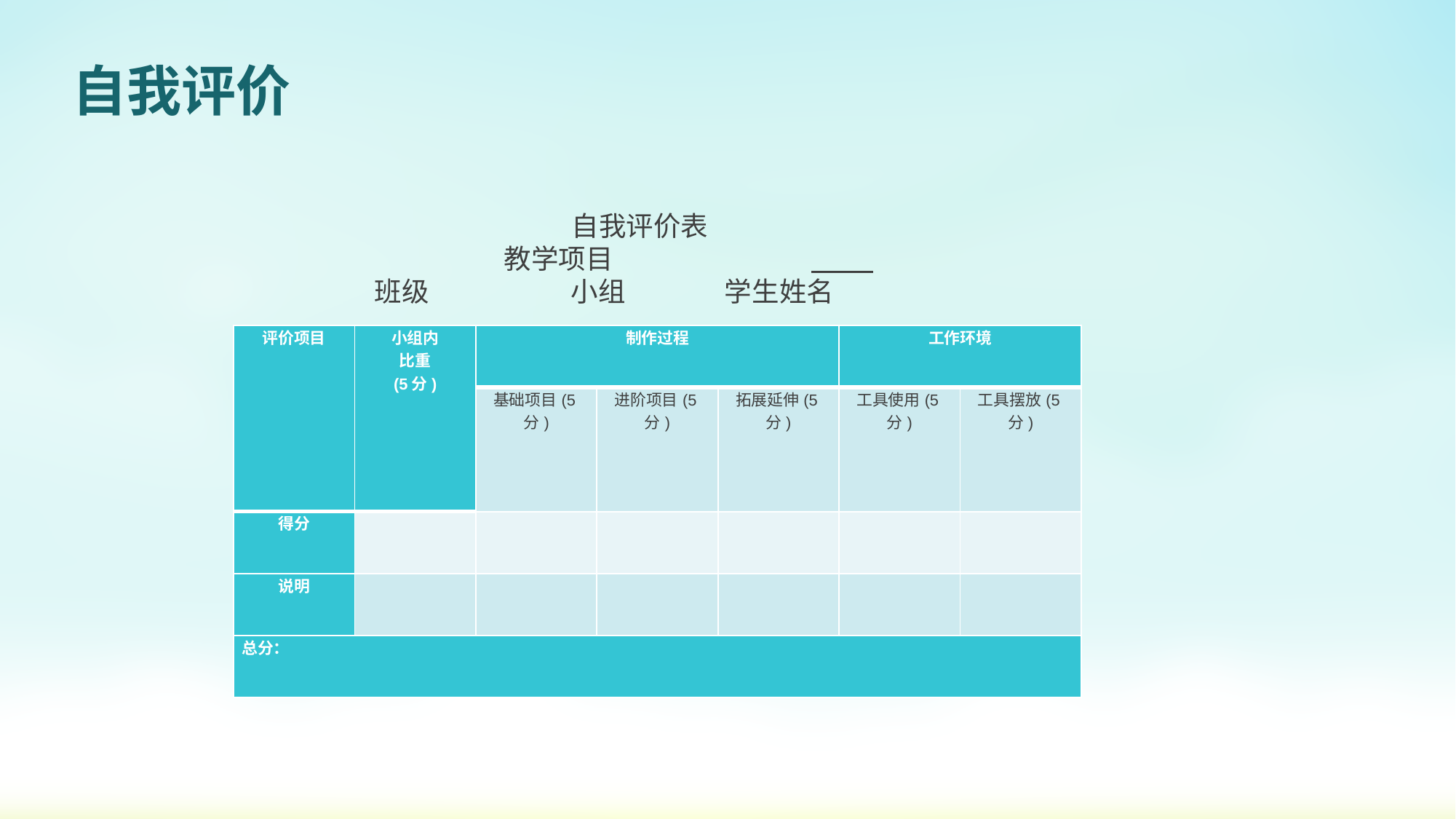

自我评价
                      自我评价表
              教学项目                                           班级                       小组                学生姓名

| 评价项目 | 小组内 比重 (5分) | 制作过程 |  |  | 工作环境 |  |
| --- | --- | --- | --- | --- | --- | --- |
|  |  | 基础项目(5分) | 进阶项目(5分) | 拓展延伸(5分) | 工具使用(5分) | 工具摆放(5分) |
| 得分 |  |  |  |  |  |  |
| 说明 |  |  |  |  |  |  |
| 总分： |  |  |  |  |  |  |